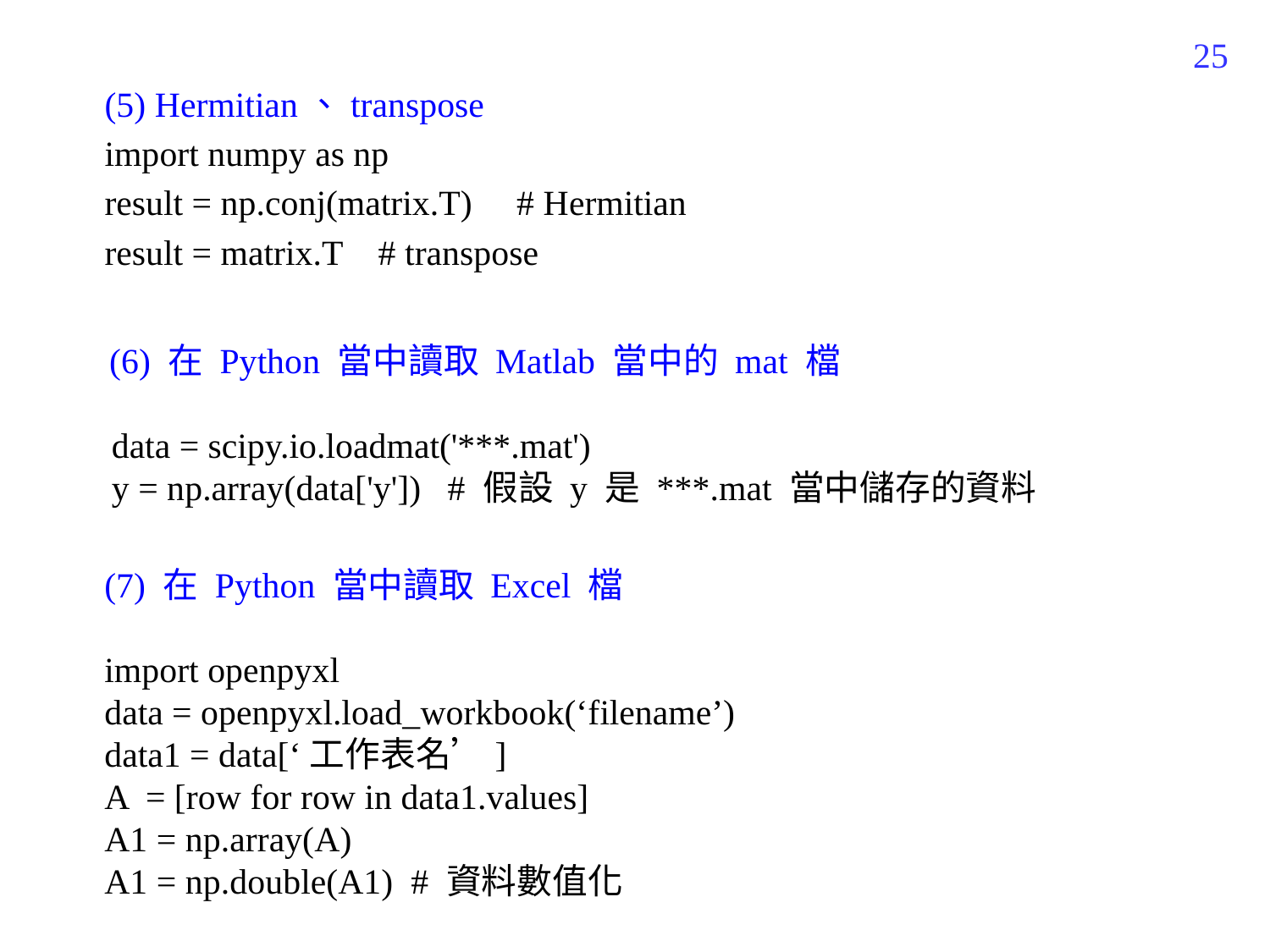

25
(5) Hermitian、transpose
import numpy as np
result = np.conj(matrix.T)     # Hermitian
result = matrix.T    # transpose
(6) 在 Python 當中讀取 Matlab 當中的 mat 檔
data = scipy.io.loadmat('***.mat')
y = np.array(data['y'])   # 假設 y 是 ***.mat 當中儲存的資料
(7) 在 Python 當中讀取 Excel 檔

import openpyxl
data = openpyxl.load_workbook(‘filename’)
data1 = data[‘工作表名’]
A  = [row for row in data1.values]
A1 = np.array(A)
A1 = np.double(A1)  # 資料數值化